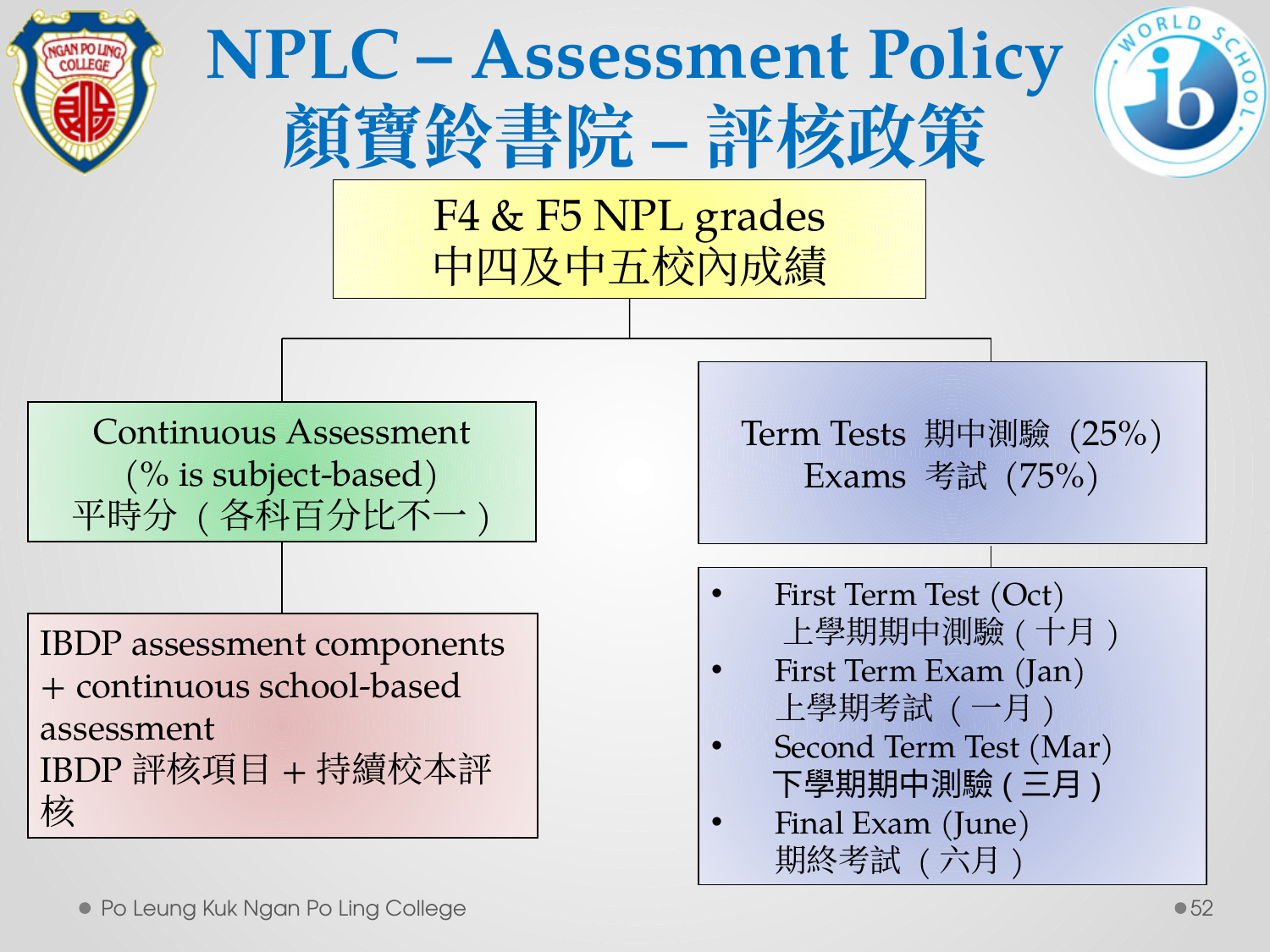

# NPLC – Assessment Policy 顏寶鈴書院 – 評核政策
F4 & F5 NPL grades
中四及中五校內成績

Term Tests 期中測驗 (25%)
Exams 考試 (75%)

Continuous Assessment
(% is subject-based)
平時分 (各科百分比不一)
First Term Test (Oct)
        上學期期中測驗(十月)
First Term Exam (Jan)
上學期考試 (一月)
Second Term Test (Mar)
      下學期期中測驗(三月)
Final Exam (June)
期終考試 (六月)
IBDP assessment components + continuous school-based assessment
IBDP評核項目+持續校本評核
Po Leung Kuk Ngan Po Ling College
52